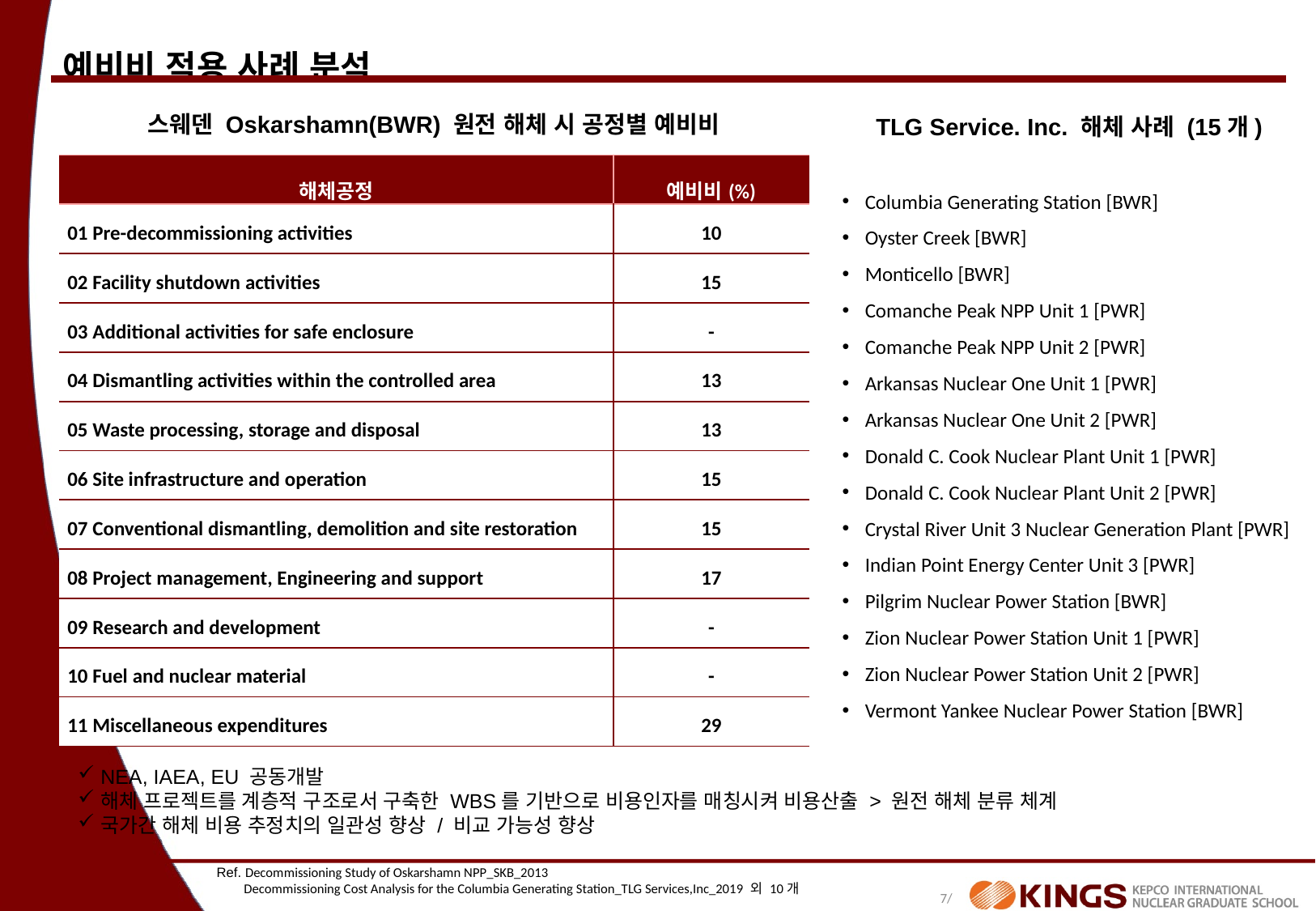

예비비 적용 사례 분석
스웨덴 Oskarshamn(BWR) 원전 해체 시 공정별 예비비
TLG Service. Inc. 해체 사례 (15개)

Columbia Generating Station [BWR]
Oyster Creek [BWR]
Monticello [BWR]
Comanche Peak NPP Unit 1 [PWR]
Comanche Peak NPP Unit 2 [PWR]
Arkansas Nuclear One Unit 1 [PWR]
Arkansas Nuclear One Unit 2 [PWR]
Donald C. Cook Nuclear Plant Unit 1 [PWR]
Donald C. Cook Nuclear Plant Unit 2 [PWR]
Crystal River Unit 3 Nuclear Generation Plant [PWR]
Indian Point Energy Center Unit 3 [PWR]
Pilgrim Nuclear Power Station [BWR]
Zion Nuclear Power Station Unit 1 [PWR]
Zion Nuclear Power Station Unit 2 [PWR]
Vermont Yankee Nuclear Power Station [BWR]
| 해체공정 | 예비비(%) |
| --- | --- |
| 01 Pre-decommissioning activities | 10 |
| 02 Facility shutdown activities | 15 |
| 03 Additional activities for safe enclosure | - |
| 04 Dismantling activities within the controlled area | 13 |
| 05 Waste processing, storage and disposal | 13 |
| 06 Site infrastructure and operation | 15 |
| 07 Conventional dismantling, demolition and site restoration | 15 |
| 08 Project management, Engineering and support | 17 |
| 09 Research and development | - |
| 10 Fuel and nuclear material | - |
| 11 Miscellaneous expenditures | 29 |
NEA, IAEA, EU 공동개발
해체 프로젝트를 계층적 구조로서 구축한 WBS를 기반으로 비용인자를 매칭시켜 비용산출 > 원전 해체 분류 체계
국가간 해체 비용 추정치의 일관성 향상 / 비교 가능성 향상
Ref. Decommissioning Study of Oskarshamn NPP_SKB_2013
         Decommissioning Cost Analysis for the Columbia Generating Station_TLG Services,Inc_2019 외 10개